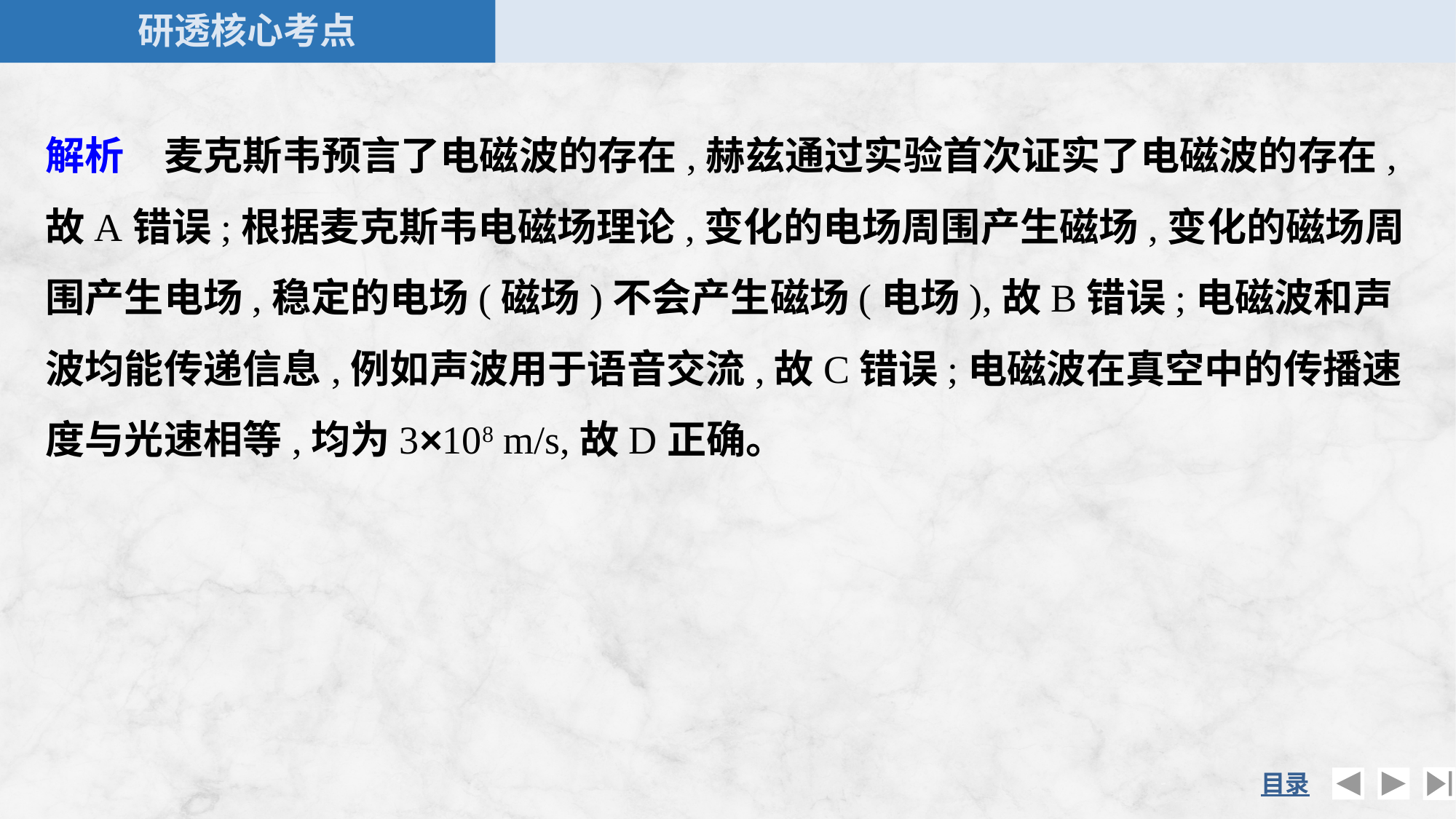

解析　麦克斯韦预言了电磁波的存在,赫兹通过实验首次证实了电磁波的存在,故A错误;根据麦克斯韦电磁场理论,变化的电场周围产生磁场,变化的磁场周围产生电场,稳定的电场(磁场)不会产生磁场(电场),故B错误;电磁波和声波均能传递信息,例如声波用于语音交流,故C错误;电磁波在真空中的传播速度与光速相等,均为3×108 m/s,故D正确。